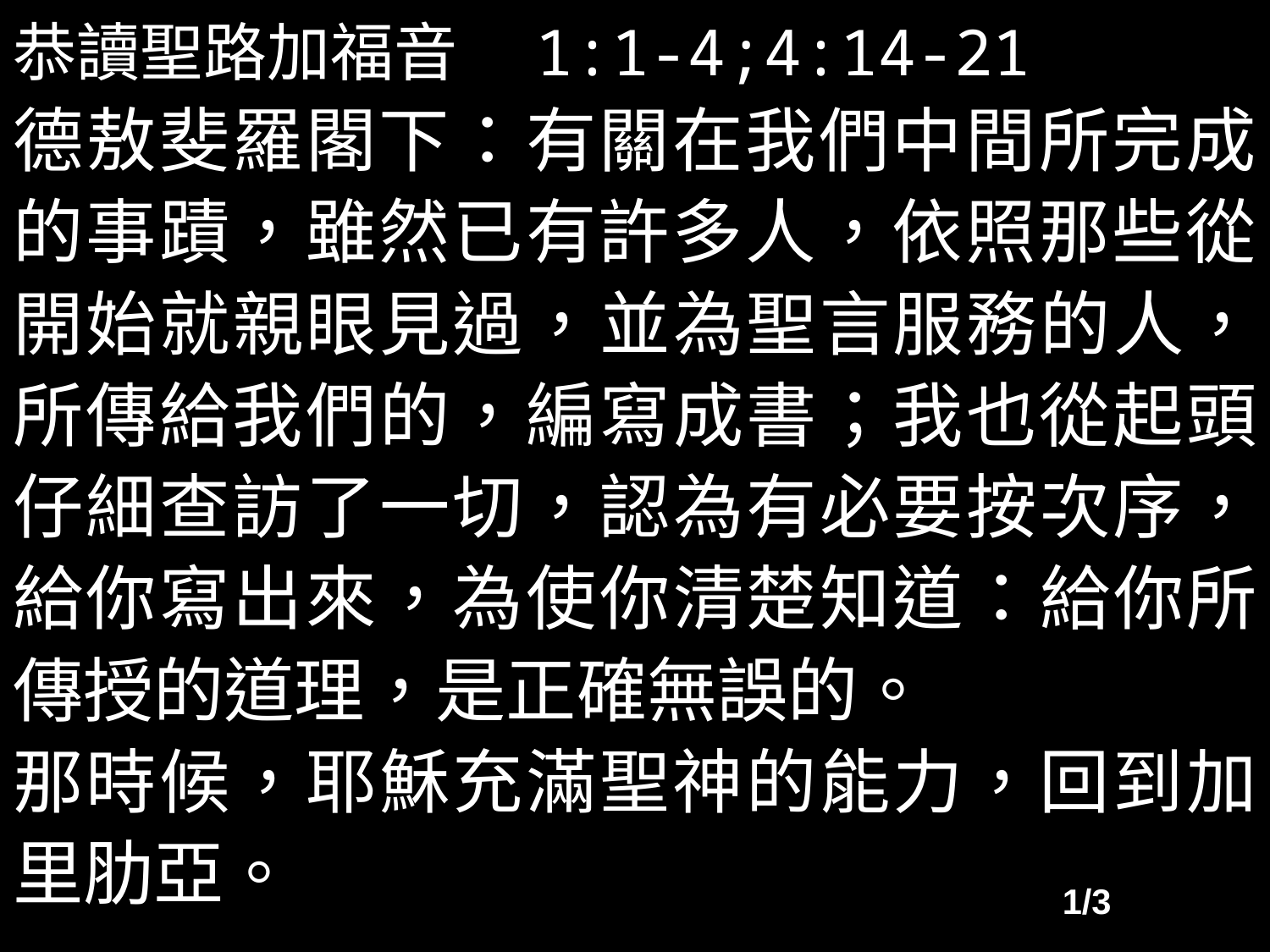

恭讀聖路加福音　1:1-4;4:14-21
德敖斐羅閣下：有關在我們中間所完成的事蹟，雖然已有許多人，依照那些從開始就親眼見過，並為聖言服務的人，所傳給我們的，編寫成書；我也從起頭仔細查訪了一切，認為有必要按次序，給你寫出來，為使你清楚知道：給你所傳授的道理，是正確無誤的。
那時候，耶穌充滿聖神的能力，回到加里肋亞。
1/3